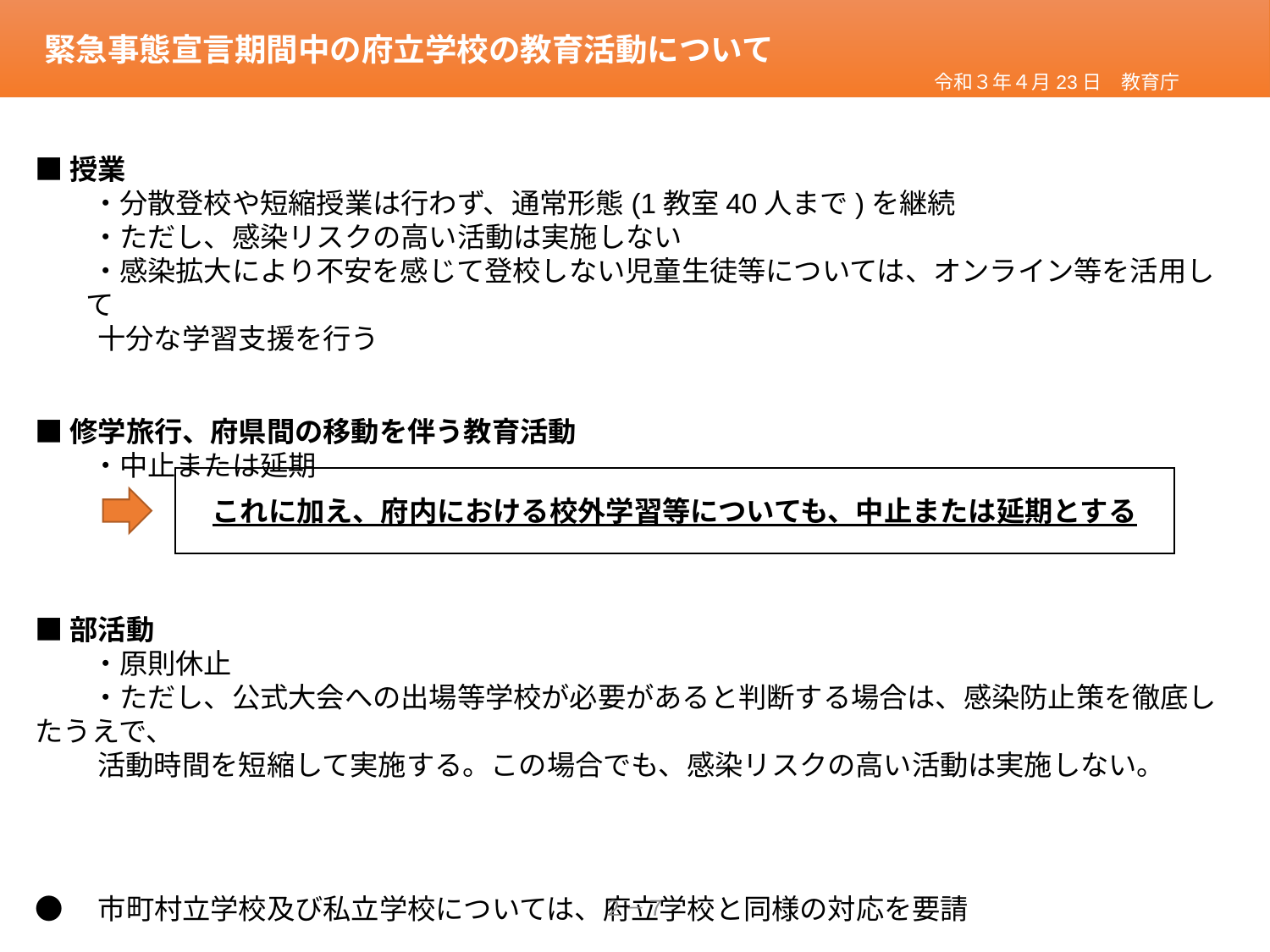

緊急事態宣言期間中の府立学校の教育活動について
令和３年４月14日　教育庁
令和３年４月23日　教育庁
■授業
　　・分散登校や短縮授業は行わず、通常形態(1教室40人まで)を継続
　　・ただし、感染リスクの高い活動は実施しない
　　・感染拡大により不安を感じて登校しない児童生徒等については、オンライン等を活用して
　　 十分な学習支援を行う

■修学旅行、府県間の移動を伴う教育活動
　　・中止または延期

■部活動
　　・原則休止
　　・ただし、公式大会への出場等学校が必要があると判断する場合は、感染防止策を徹底したうえで、
　　 活動時間を短縮して実施する。この場合でも、感染リスクの高い活動は実施しない。

●　市町村立学校及び私立学校については、府立学校と同様の対応を要請
これに加え、府内における校外学習等についても、中止または延期とする

２－７